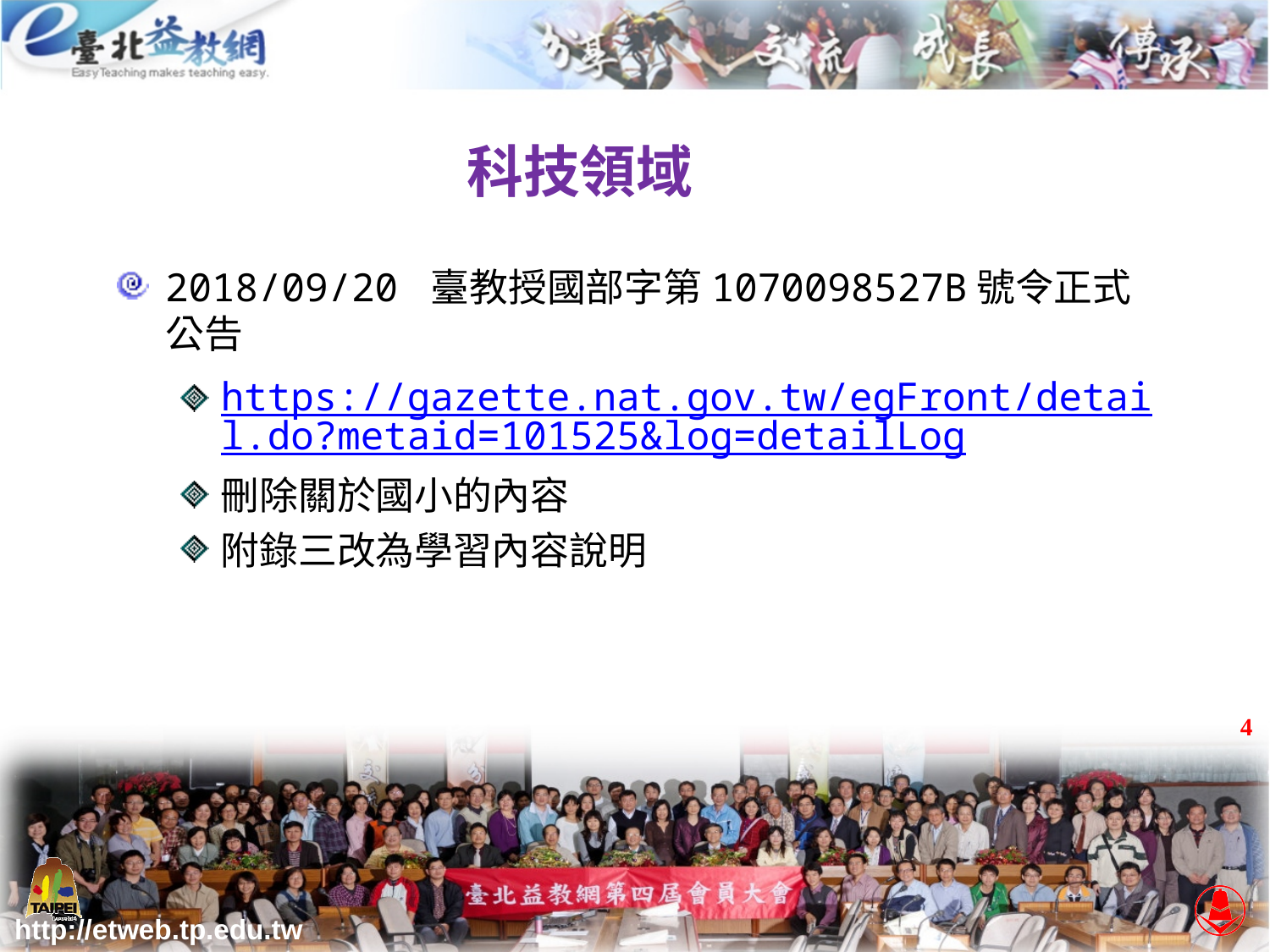

# 科技領域
2018/09/20 臺教授國部字第1070098527B號令正式公告
https://gazette.nat.gov.tw/egFront/detail.do?metaid=101525&log=detailLog
刪除關於國小的內容
附錄三改為學習內容說明
4